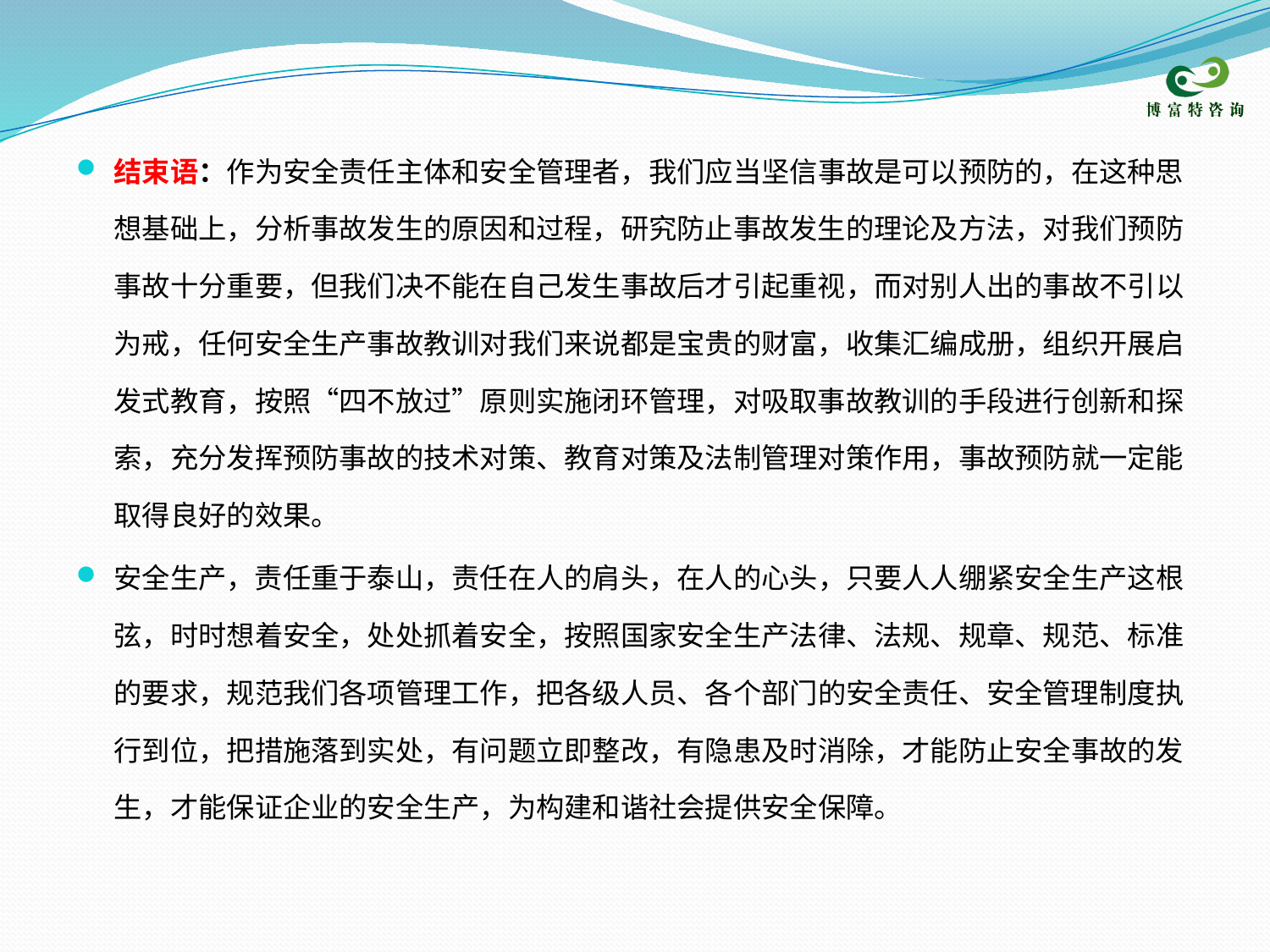

结束语：作为安全责任主体和安全管理者，我们应当坚信事故是可以预防的，在这种思想基础上，分析事故发生的原因和过程，研究防止事故发生的理论及方法，对我们预防事故十分重要，但我们决不能在自己发生事故后才引起重视，而对别人出的事故不引以为戒，任何安全生产事故教训对我们来说都是宝贵的财富，收集汇编成册，组织开展启发式教育，按照“四不放过”原则实施闭环管理，对吸取事故教训的手段进行创新和探索，充分发挥预防事故的技术对策、教育对策及法制管理对策作用，事故预防就一定能取得良好的效果。
安全生产，责任重于泰山，责任在人的肩头，在人的心头，只要人人绷紧安全生产这根弦，时时想着安全，处处抓着安全，按照国家安全生产法律、法规、规章、规范、标准的要求，规范我们各项管理工作，把各级人员、各个部门的安全责任、安全管理制度执行到位，把措施落到实处，有问题立即整改，有隐患及时消除，才能防止安全事故的发生，才能保证企业的安全生产，为构建和谐社会提供安全保障。